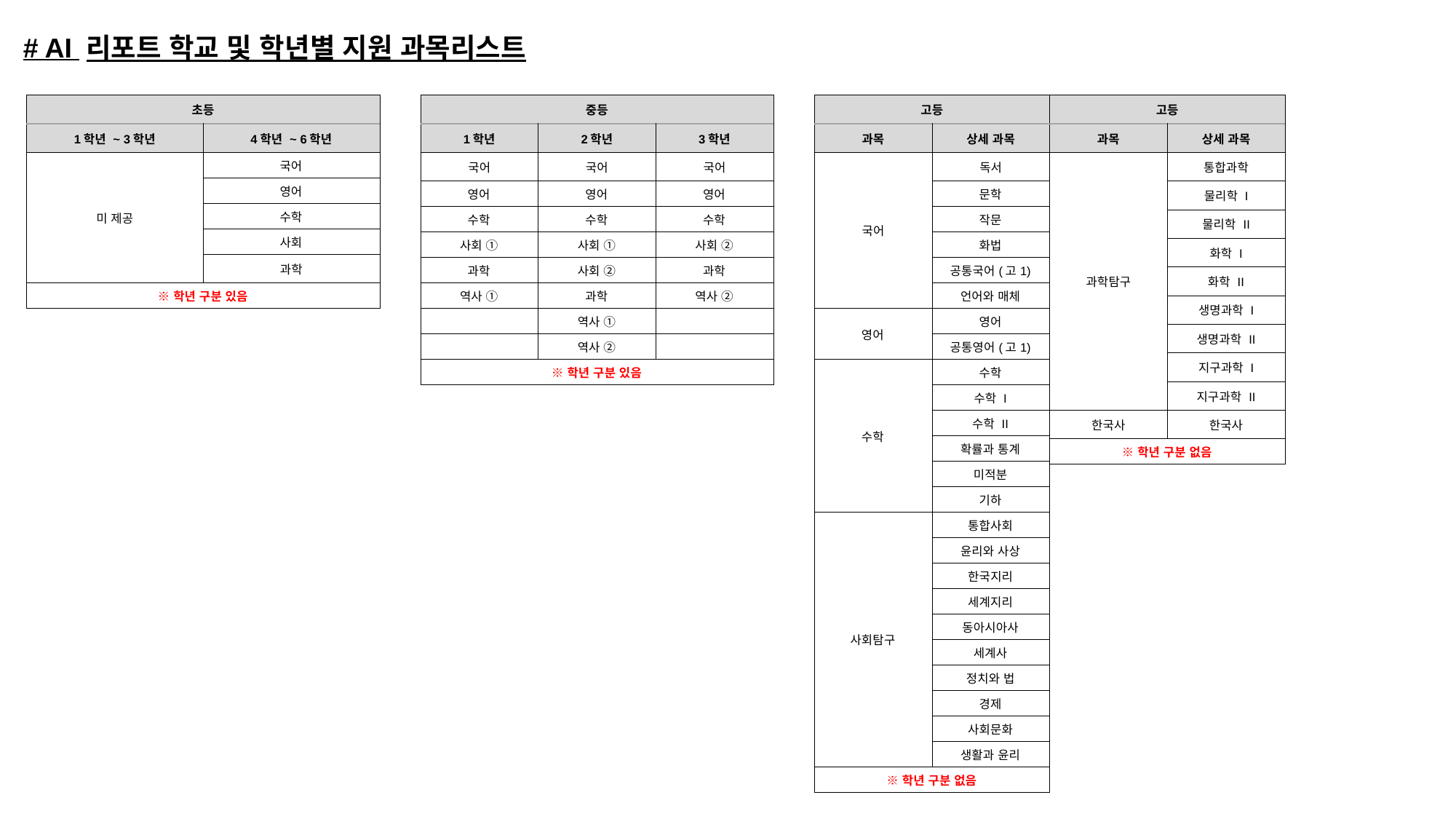

# AI 리포트 학교 및 학년별 지원 과목리스트
| 초등 |  |
| --- | --- |
| 1학년 ~ 3학년 | 4학년 ~ 6학년 |
| 미 제공 | 국어 |
|  | 영어 |
|  | 수학 |
|  | 사회 |
|  | 과학 |
| ※학년 구분 있음 |  |
| 중등 |  |  |
| --- | --- | --- |
| 1학년 | 2학년 | 3학년 |
| 국어 | 국어 | 국어 |
| 영어 | 영어 | 영어 |
| 수학 | 수학 | 수학 |
| 사회 ① | 사회 ① | 사회 ② |
| 과학 | 사회 ② | 과학 |
| 역사 ① | 과학 | 역사 ② |
|  | 역사 ① |  |
|  | 역사 ② |  |
| ※학년 구분 있음 |  |  |
| 고등 |  |
| --- | --- |
| 과목 | 상세 과목 |
| 과학탐구 | 통합과학 |
|  | 물리학 I |
|  | 물리학 II |
|  | 화학 I |
|  | 화학 II |
|  | 생명과학 I |
|  | 생명과학 II |
|  | 지구과학 I |
|  | 지구과학 II |
| 한국사 | 한국사 |
| ※학년 구분 없음 |  |
| 고등 |  |
| --- | --- |
| 과목 | 상세 과목 |
| 국어 | 독서 |
|  | 문학 |
|  | 작문 |
|  | 화법 |
|  | 공통국어(고1) |
|  | 언어와 매체 |
| 영어 | 영어 |
|  | 공통영어(고1) |
| 수학 | 수학 |
|  | 수학 I |
|  | 수학 II |
|  | 확률과 통계 |
|  | 미적분 |
|  | 기하 |
| 사회탐구 | 통합사회 |
|  | 윤리와 사상 |
|  | 한국지리 |
|  | 세계지리 |
|  | 동아시아사 |
|  | 세계사 |
|  | 정치와 법 |
|  | 경제 |
|  | 사회문화 |
|  | 생활과 윤리 |
| ※학년 구분 없음 |  |